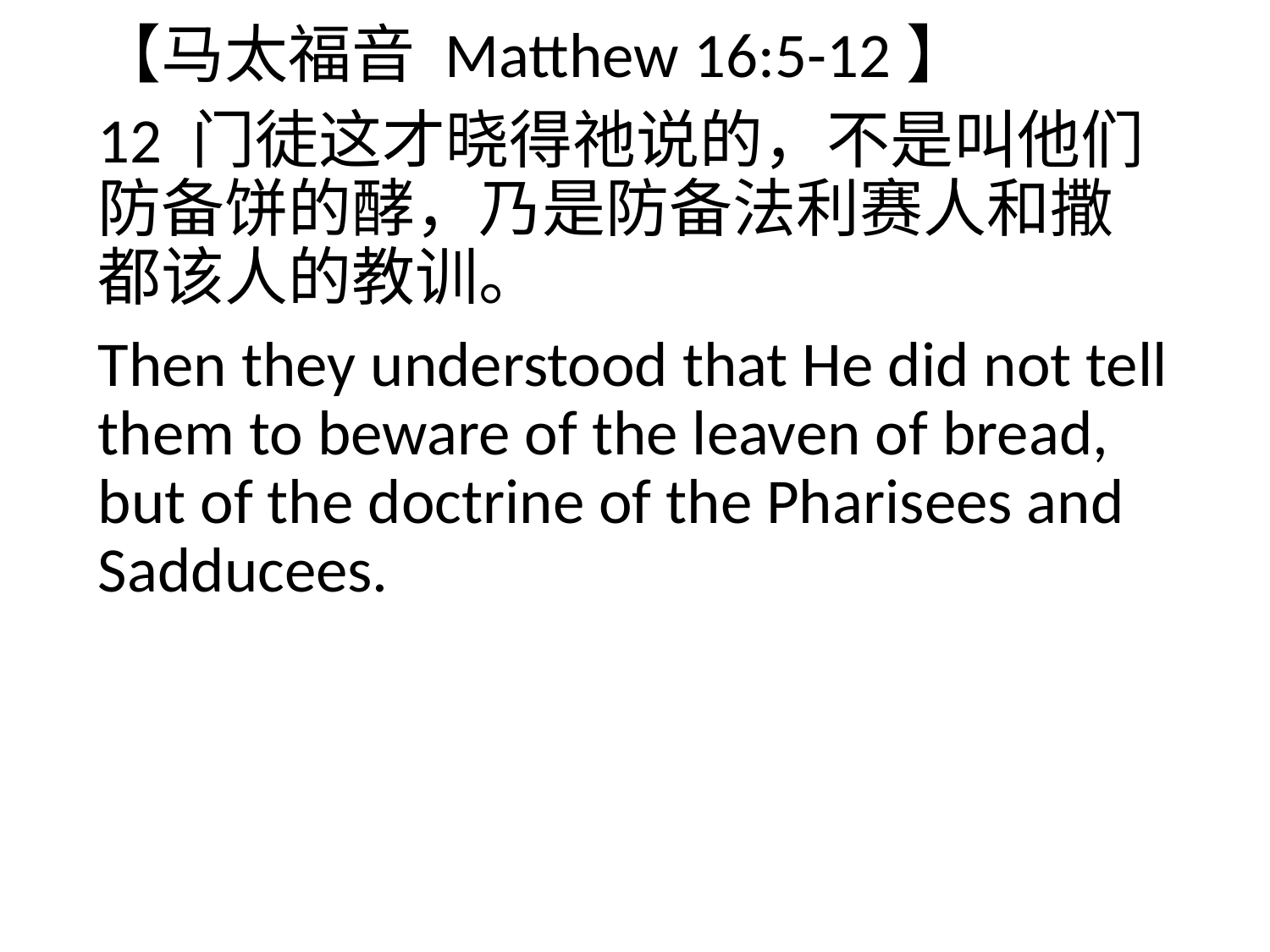

【马太福音 Matthew 16:5-12】
12 门徒这才晓得祂说的，不是叫他们防备饼的酵，乃是防备法利赛人和撒都该人的教训。
Then they understood that He did not tell them to beware of the leaven of bread, but of the doctrine of the Pharisees and Sadducees.